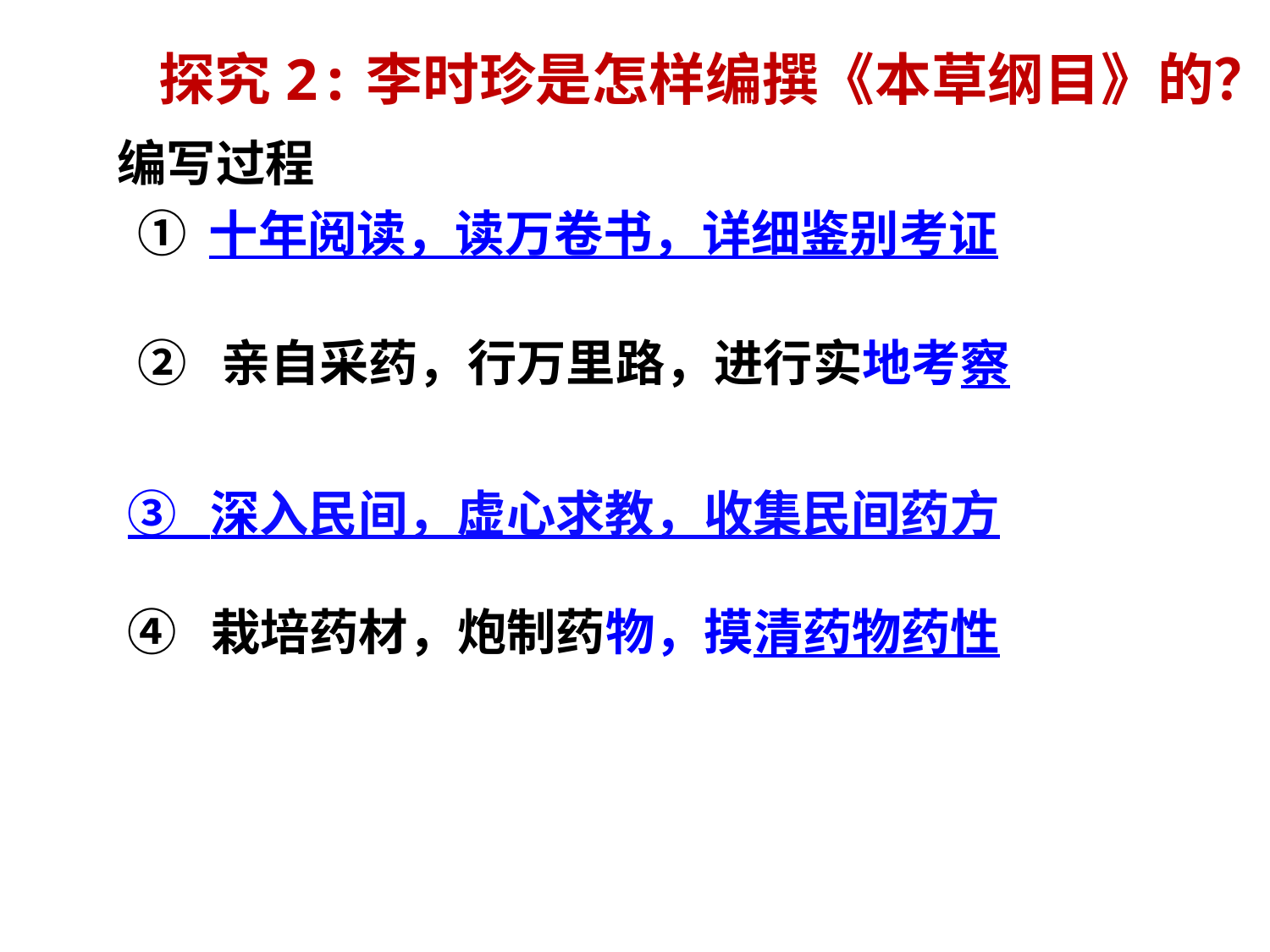

探究2:李时珍是怎样编撰《本草纲目》的？
编写过程
十年阅读，读万卷书，详细鉴别考证

②  亲自采药，行万里路，进行实地考察

③   深入民间，虚心求教，收集民间药方

④  栽培药材，炮制药物，摸清药物药性